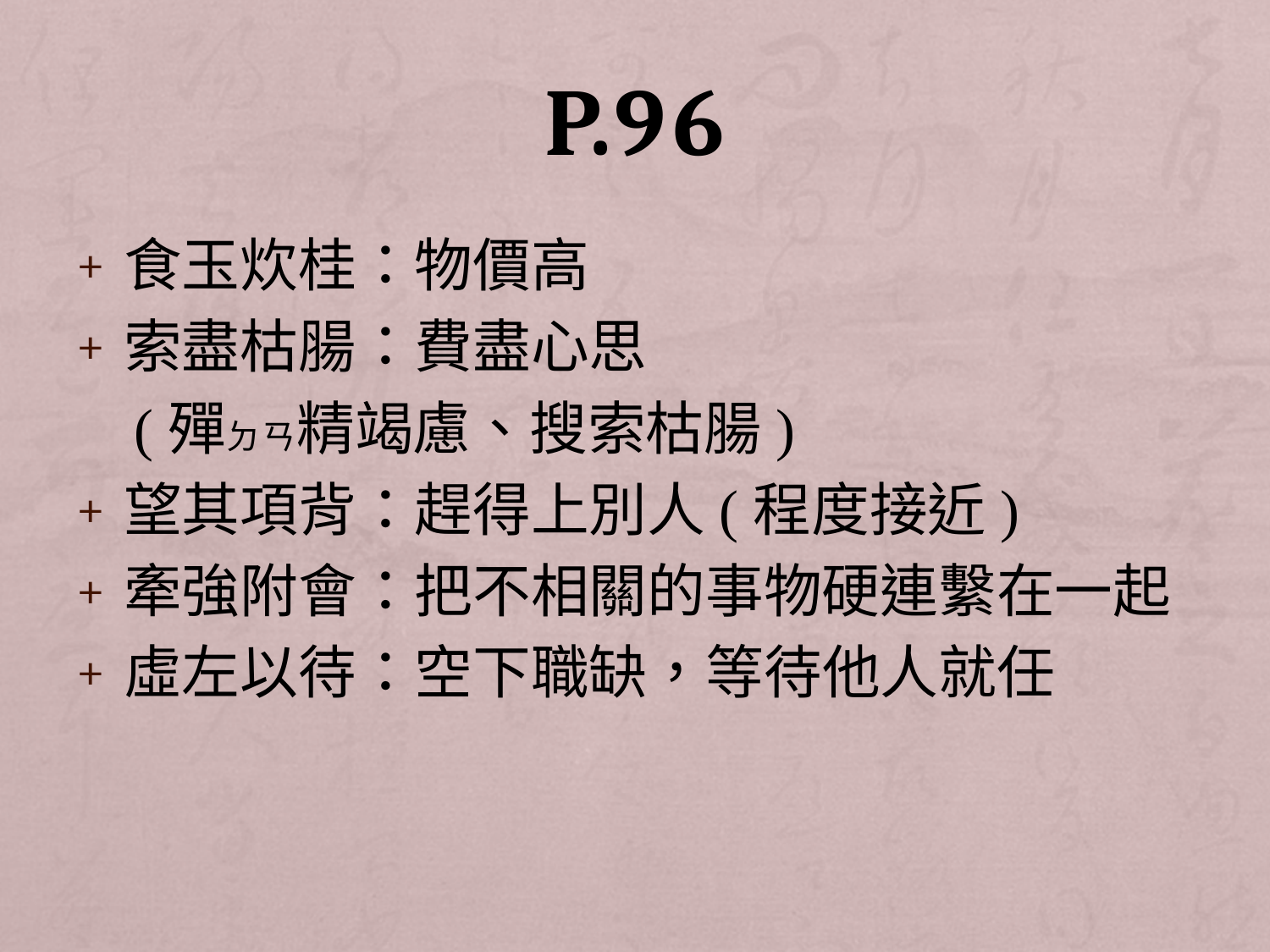

# P.96
食玉炊桂：物價高
索盡枯腸：費盡心思
    (殫ㄉㄢ精竭慮、搜索枯腸)
望其項背：趕得上別人(程度接近)
牽強附會：把不相關的事物硬連繫在一起
虛左以待：空下職缺，等待他人就任